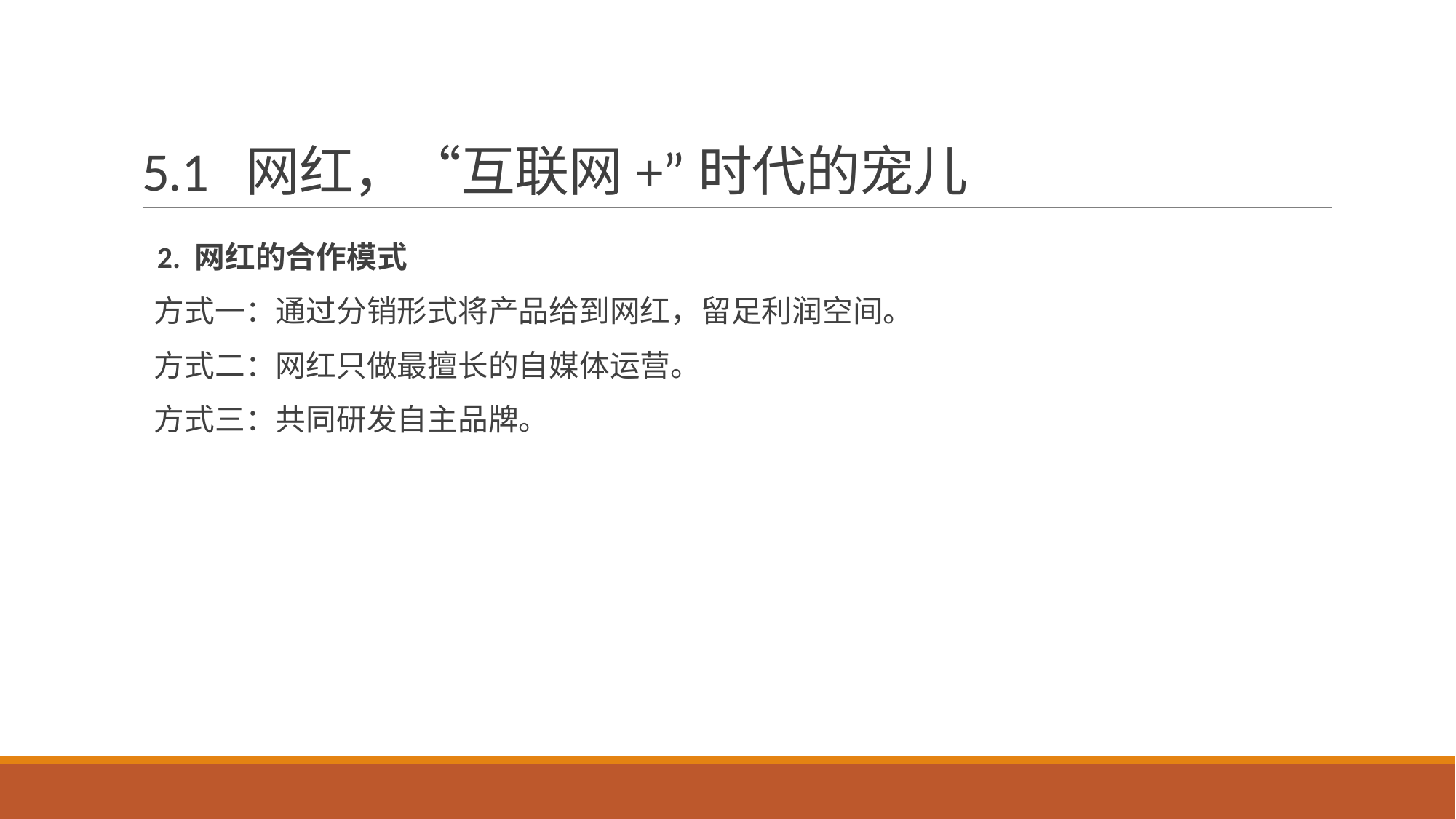

# 5.1  网红，“互联网+”时代的宠儿
  2. 网红的合作模式
方式一：通过分销形式将产品给到网红，留足利润空间。
方式二：网红只做最擅长的自媒体运营。
方式三：共同研发自主品牌。